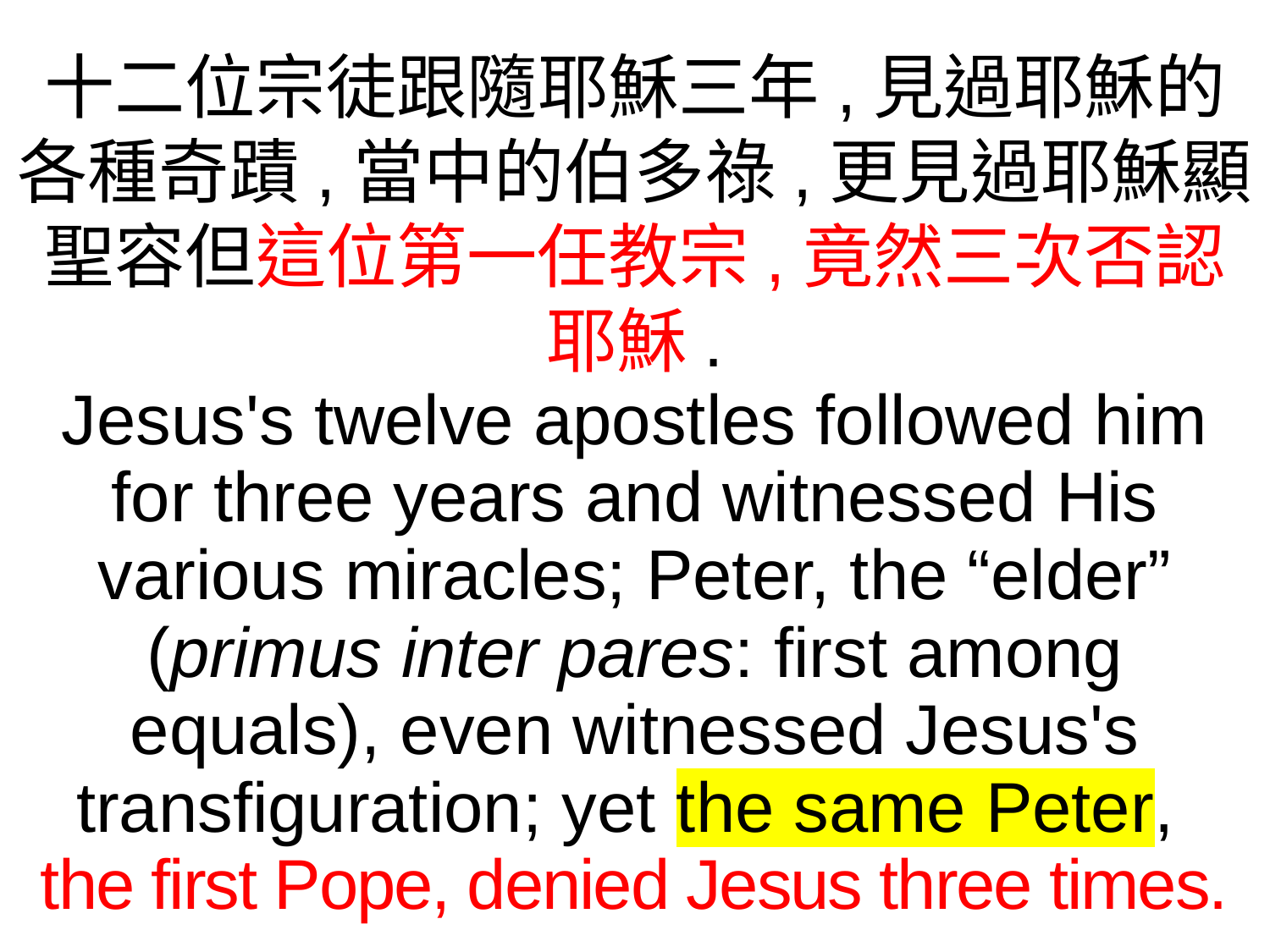

十二位宗徒跟隨耶穌三年,見過耶穌的各種奇蹟,當中的伯多祿,更見過耶穌顯聖容但這位第一任教宗,竟然三次否認耶穌.
Jesus's twelve apostles followed him for three years and witnessed His various miracles; Peter, the “elder” (primus inter pares: first among equals), even witnessed Jesus's transfiguration; yet the same Peter,
the first Pope, denied Jesus three times.